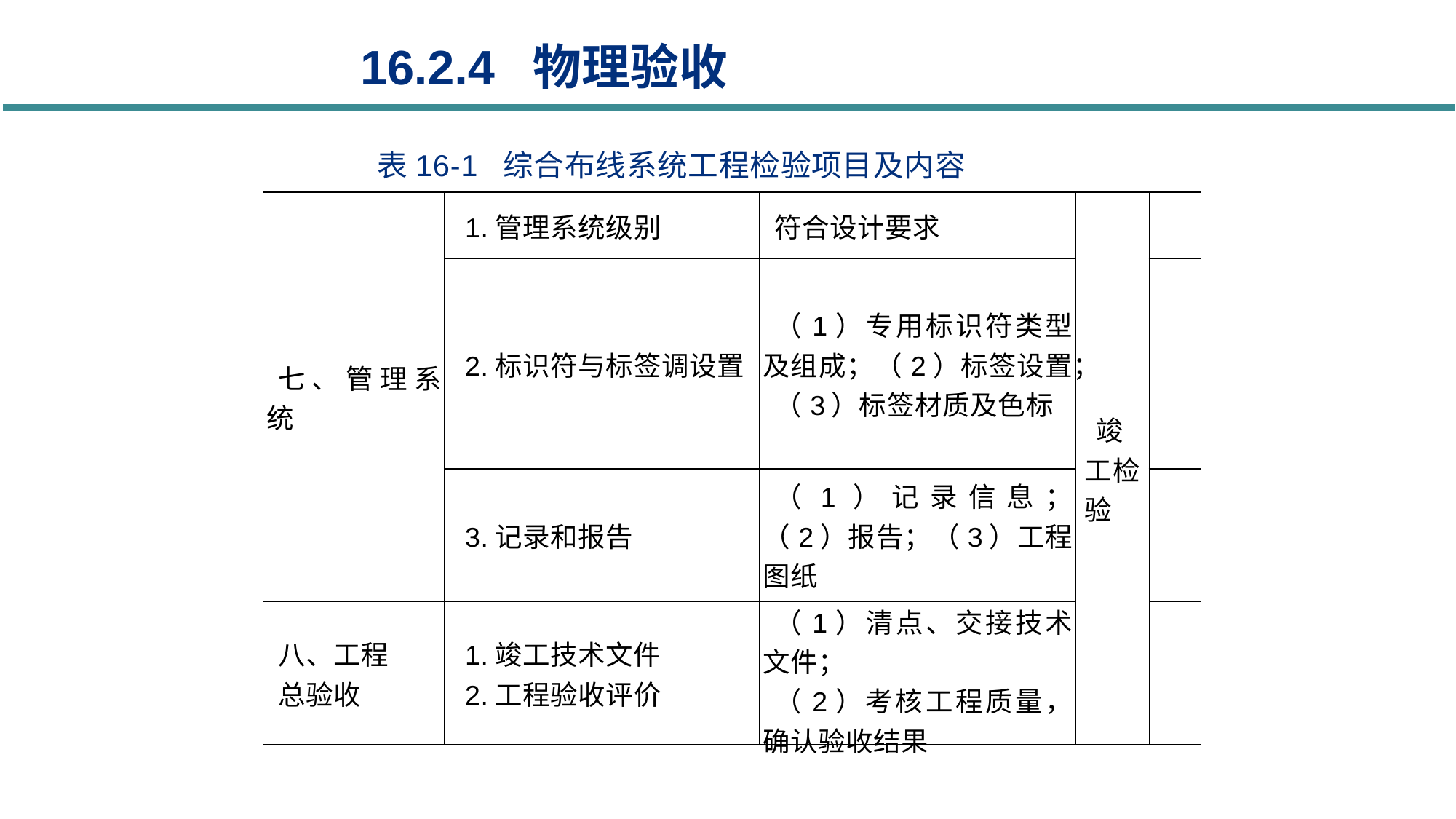

16.2.4  物理验收
表16-1  综合布线系统工程检验项目及内容
| 七、管理系统 | 1.管理系统级别 | 符合设计要求 | 竣工检验 |  |
| --- | --- | --- | --- | --- |
|  | 2.标识符与标签调设置 | （1）专用标识符类型及组成；（2）标签设置； （3）标签材质及色标 |  |  |
|  | 3.记录和报告 | （1）记录信息；（2）报告；（3）工程图纸 |  |  |
| 八、工程 总验收 | 1.竣工技术文件 2.工程验收评价 | （1）清点、交接技术文件； （2）考核工程质量，确认验收结果 |  |  |